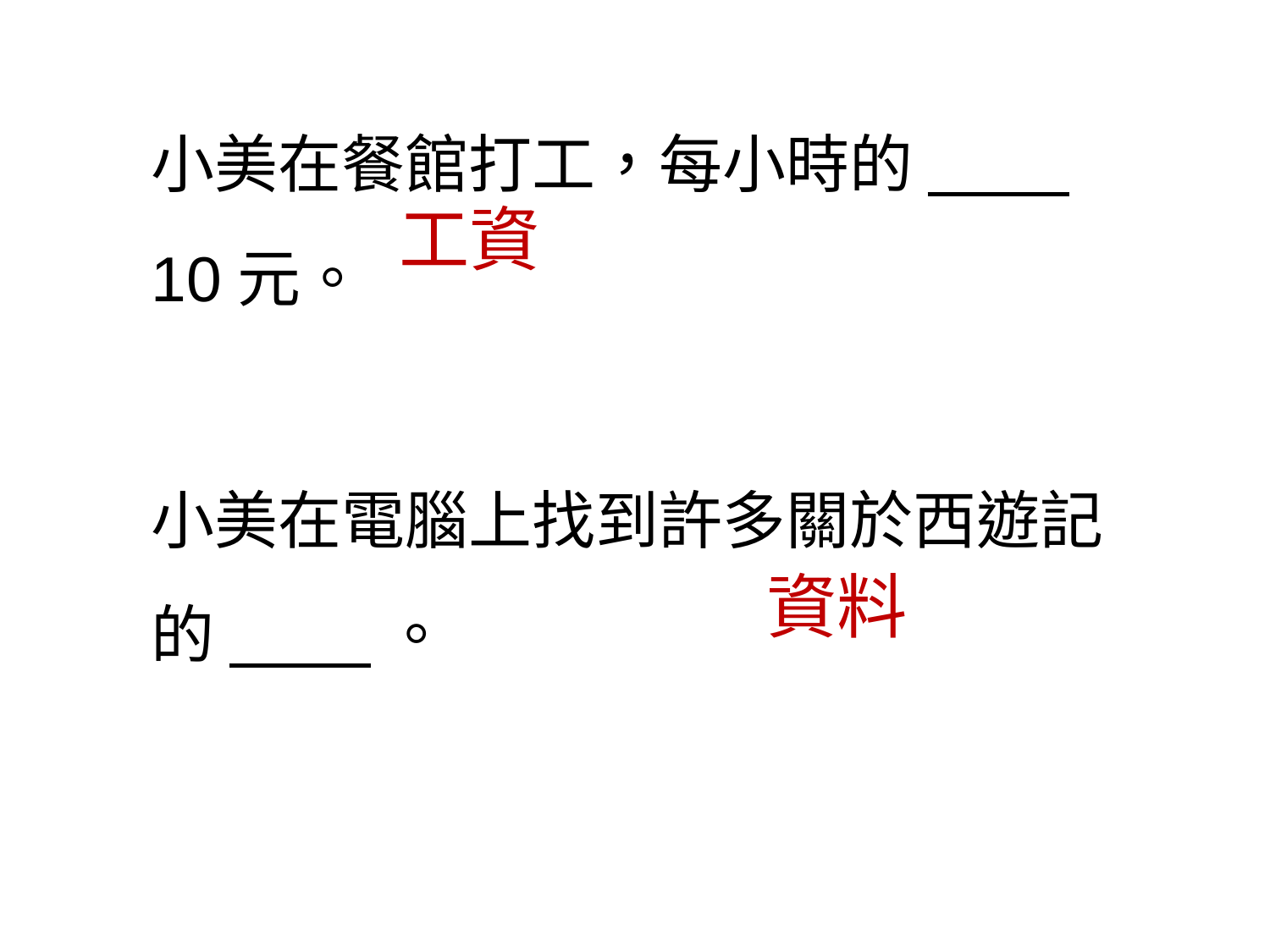

小美在餐館打工，每小時的            10元。
工資
小美在電腦上找到許多關於西遊記的            。
資料